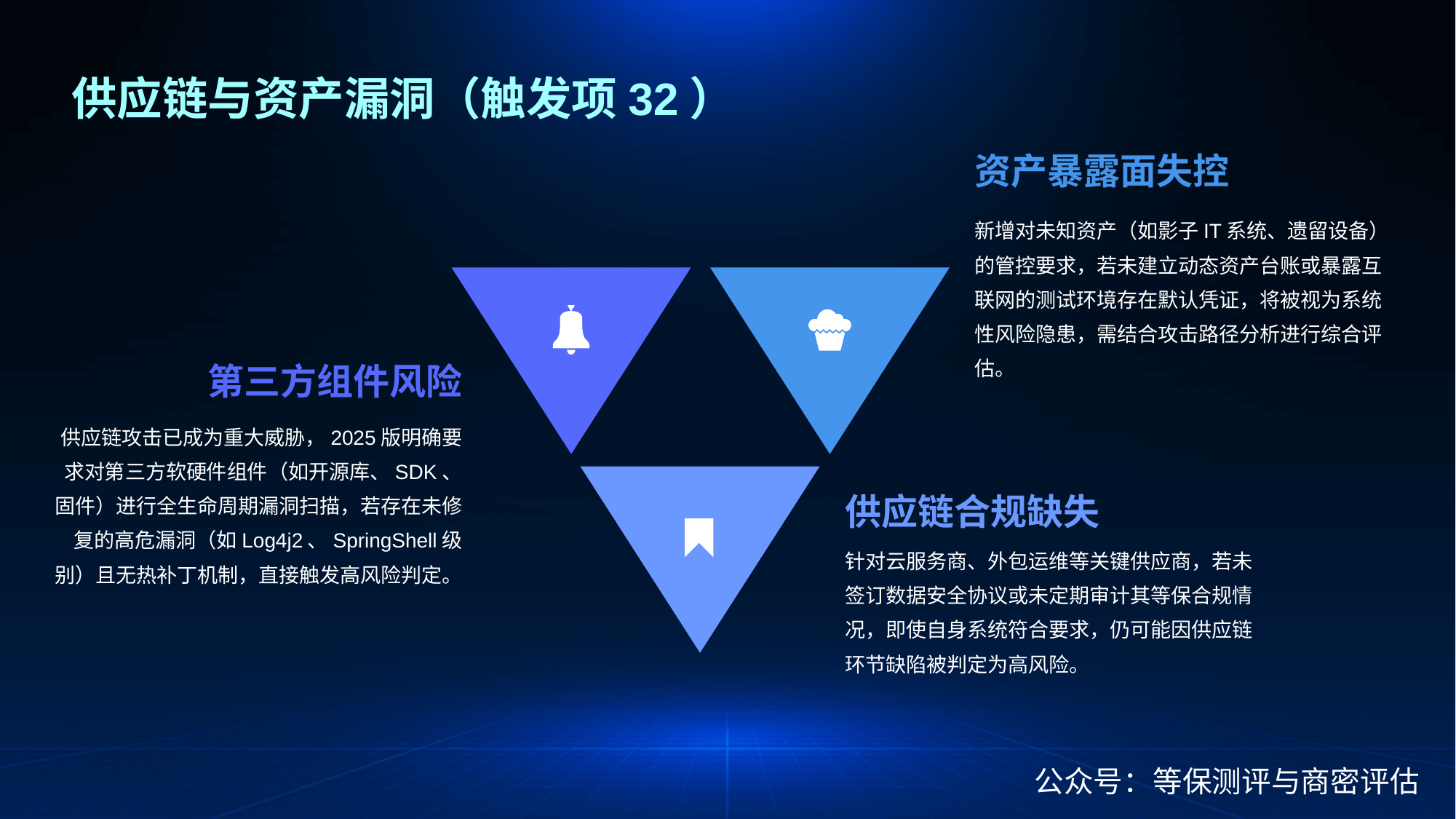

供应链与资产漏洞（触发项32）
资产暴露面失控
新增对未知资产（如影子IT系统、遗留设备）的管控要求，若未建立动态资产台账或暴露互联网的测试环境存在默认凭证，将被视为系统性风险隐患，需结合攻击路径分析进行综合评估。

第三方组件风险
供应链攻击已成为重大威胁，2025版明确要求对第三方软硬件组件（如开源库、SDK、固件）进行全生命周期漏洞扫描，若存在未修复的高危漏洞（如Log4j2、SpringShell级别）且无热补丁机制，直接触发高风险判定。

供应链合规缺失

针对云服务商、外包运维等关键供应商，若未签订数据安全协议或未定期审计其等保合规情况，即使自身系统符合要求，仍可能因供应链环节缺陷被判定为高风险。
公众号：等保测评与商密评估